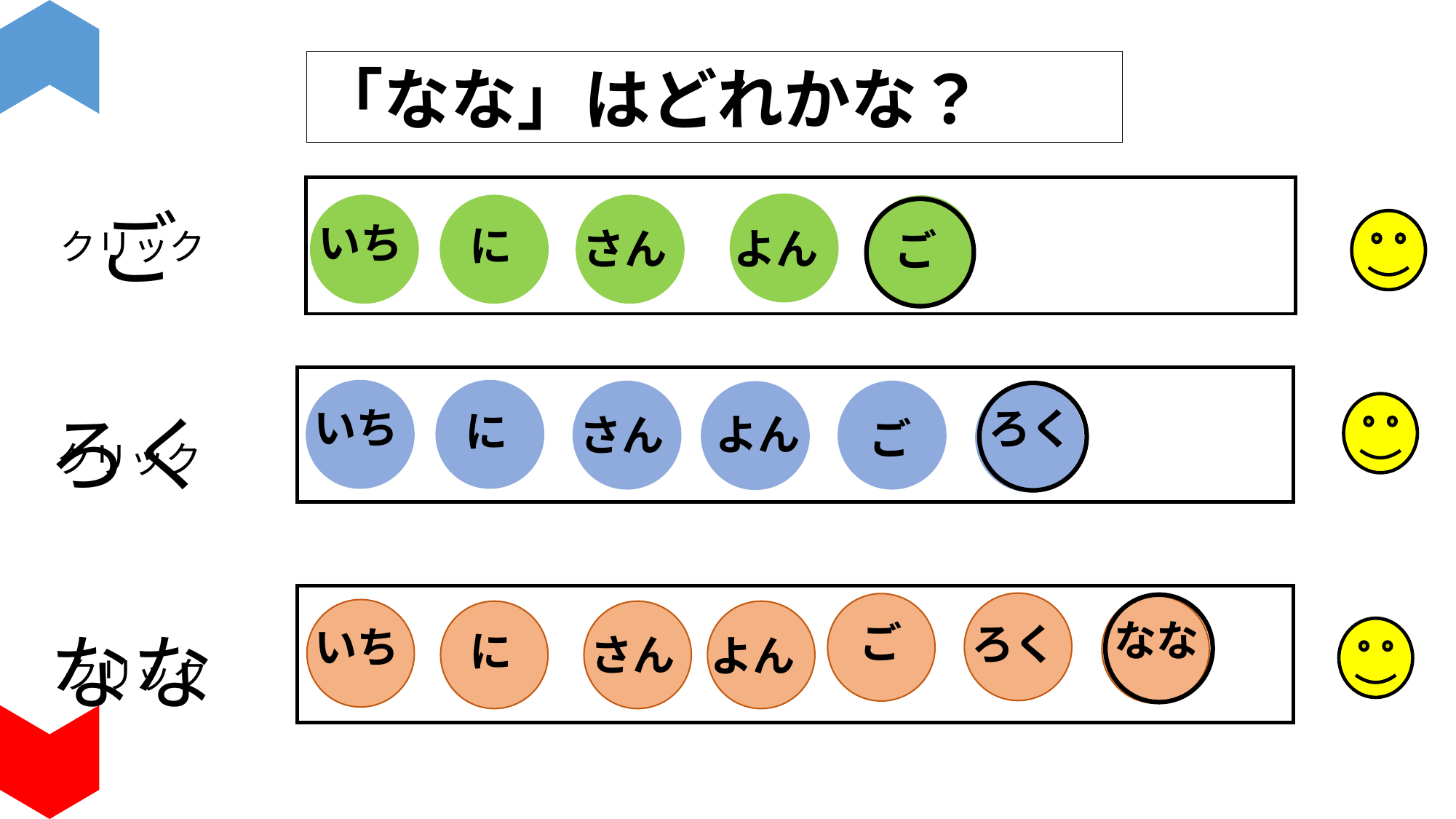

「なな」はどれかな？

ご

いち
に
よん
さん
ご
クリック

いち
ろく
ろく
に
よん
さん
ご
クリック

なな
ご
ろく
いち
なな

に
さん
よん
クリック